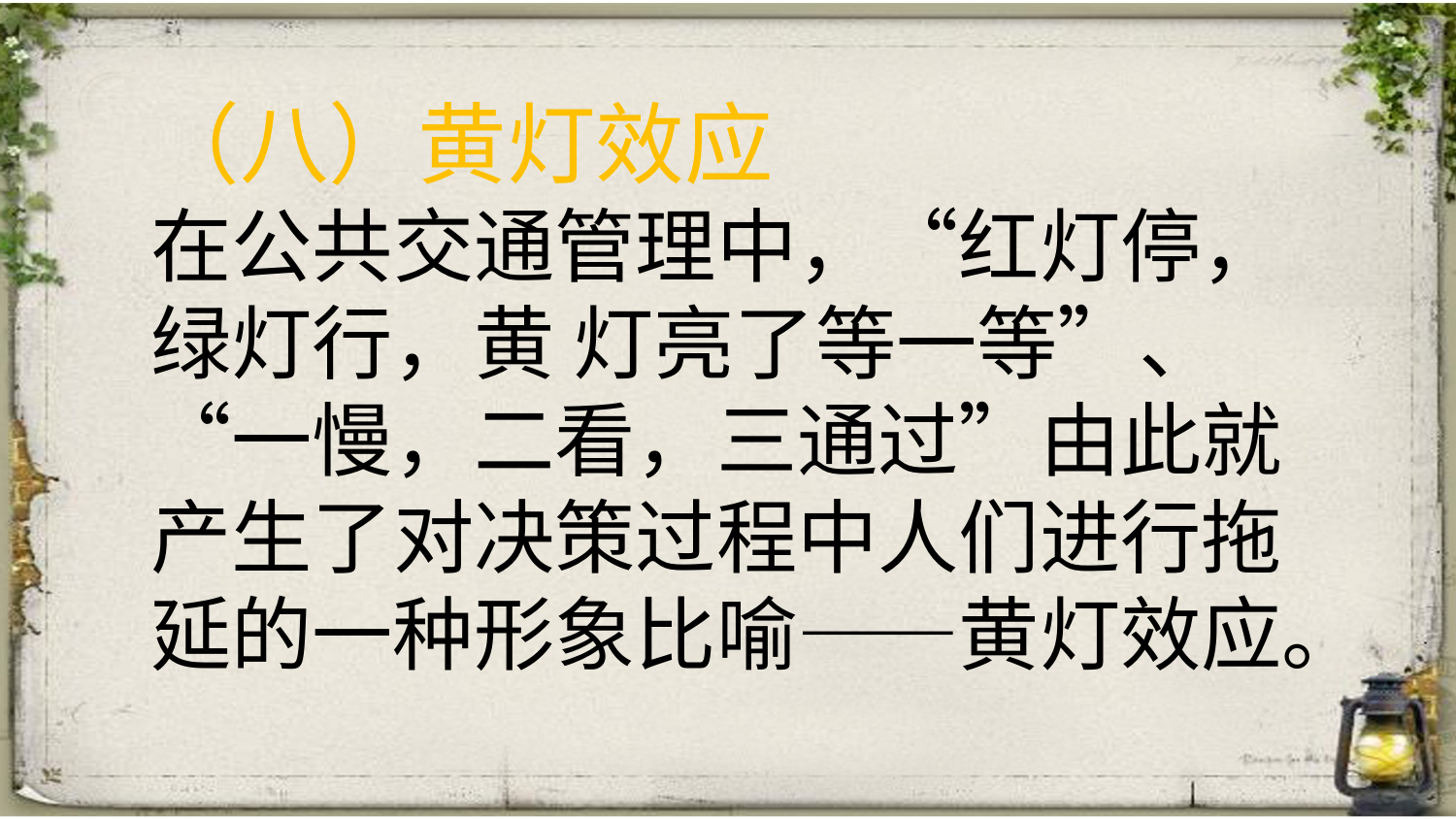

（八）黄灯效应
在公共交通管理中，“红灯停，绿灯行，黄 灯亮了等一等”、“一慢，二看，三通过”由此就产生了对决策过程中人们进行拖延的一种形象比喻——黄灯效应。